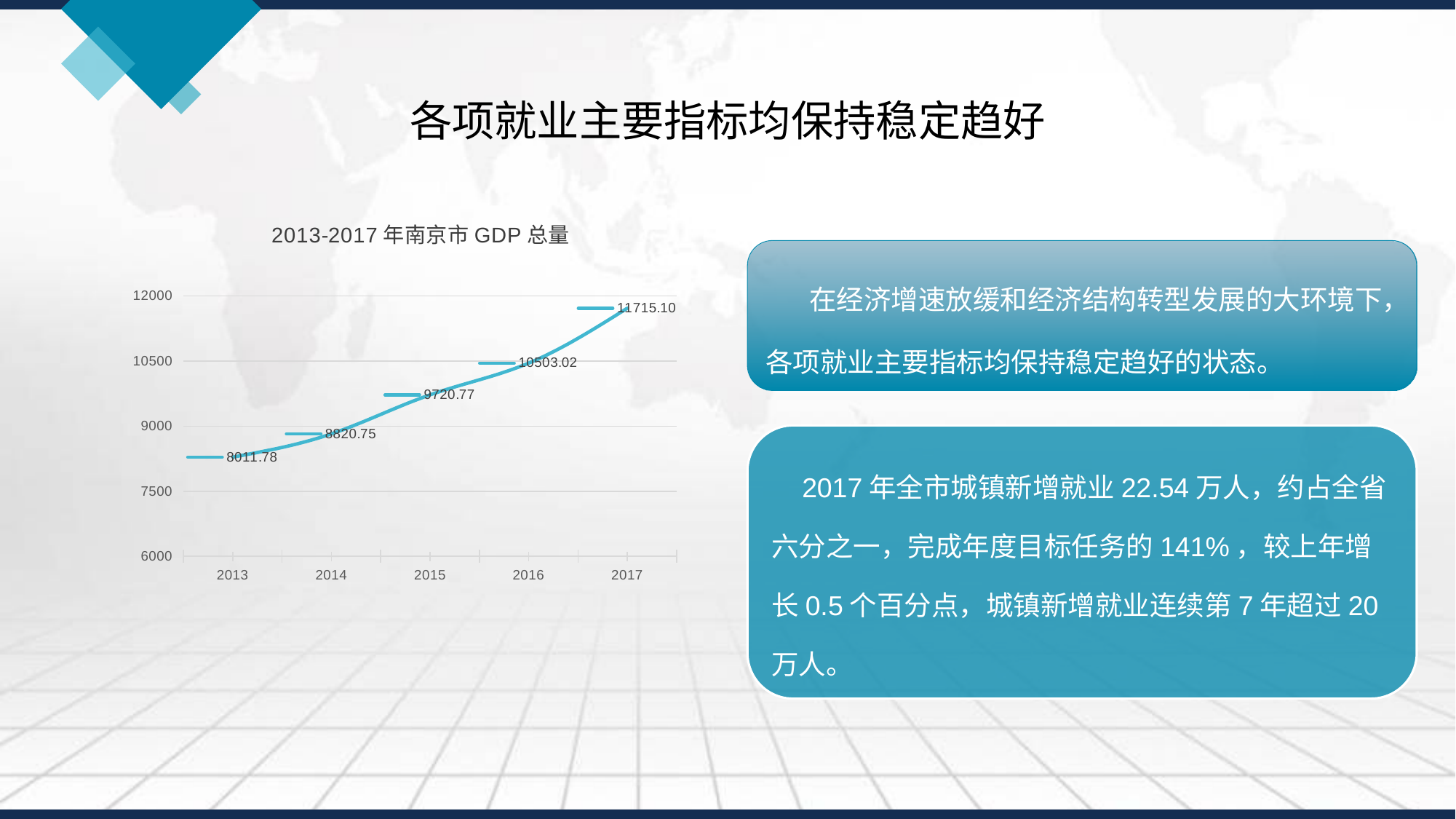

# 各项就业主要指标均保持稳定趋好

### Chart: 2013-2017年南京市GDP总量

| Category | 2013-2017年南京市GDP总量 |
|---|---|
| 2013 | 8286.0 |
| 2014 | 8821.0 |
| 2015 | 9720.0 |
| 2016 | 10450.0 |
| 2017 | 11715.0 |
      在经济增速放缓和经济结构转型发展的大环境下，各项就业主要指标均保持稳定趋好的状态。
    2017年全市城镇新增就业22.54万人，约占全省六分之一，完成年度目标任务的141%，较上年增长0.5个百分点，城镇新增就业连续第7年超过20万人。